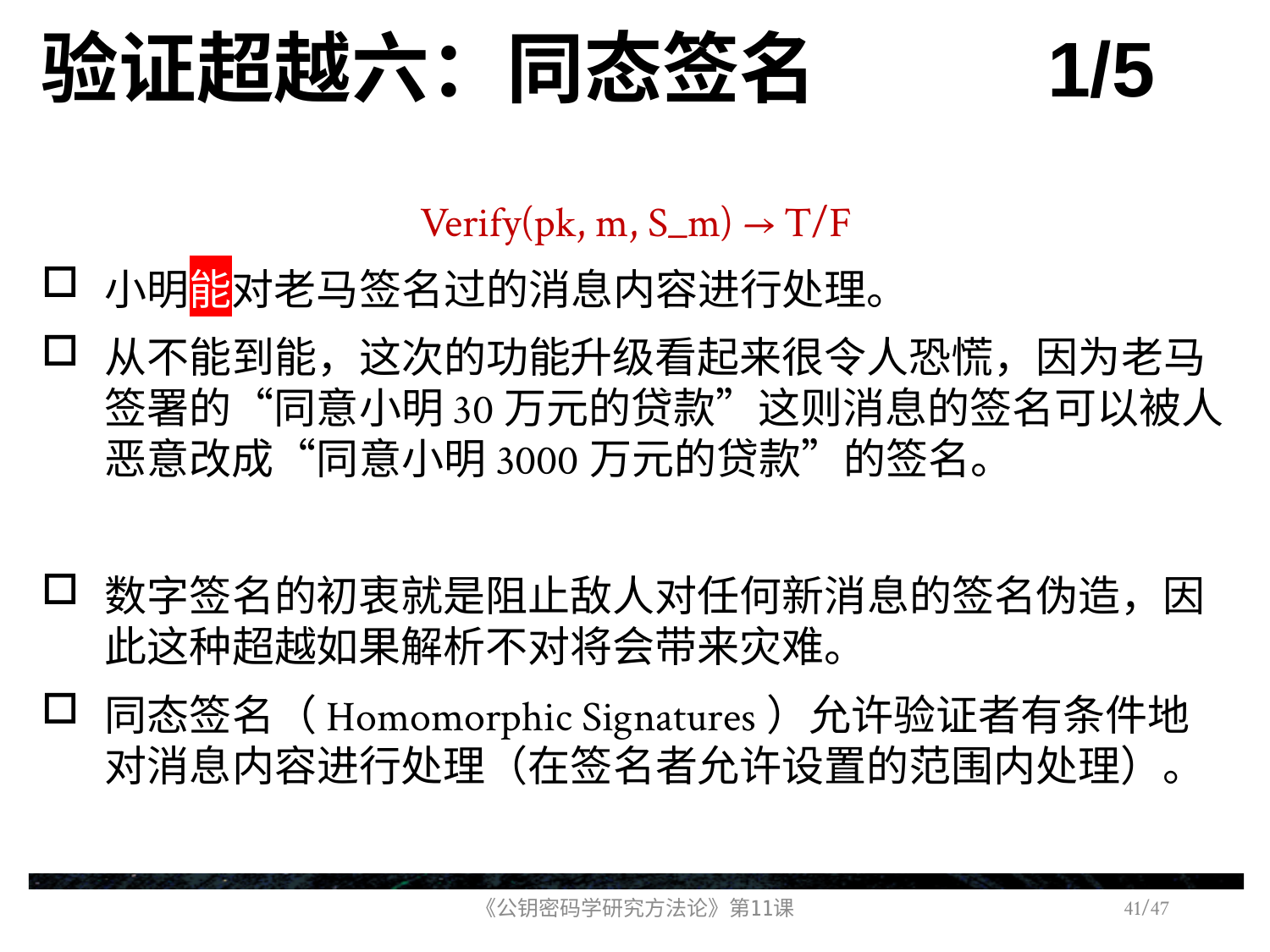

# 验证超越六：同态签名            1/5
Verify(pk, m, S_m) → T/F
小明能对老马签名过的消息内容进行处理。
从不能到能，这次的功能升级看起来很令人恐慌，因为老马签署的“同意小明30万元的贷款”这则消息的签名可以被人恶意改成“同意小明3000万元的贷款”的签名。

数字签名的初衷就是阻止敌人对任何新消息的签名伪造，因此这种超越如果解析不对将会带来灾难。
同态签名（Homomorphic Signatures）允许验证者有条件地对消息内容进行处理（在签名者允许设置的范围内处理）。
《公钥密码学研究方法论》第11课
41/47